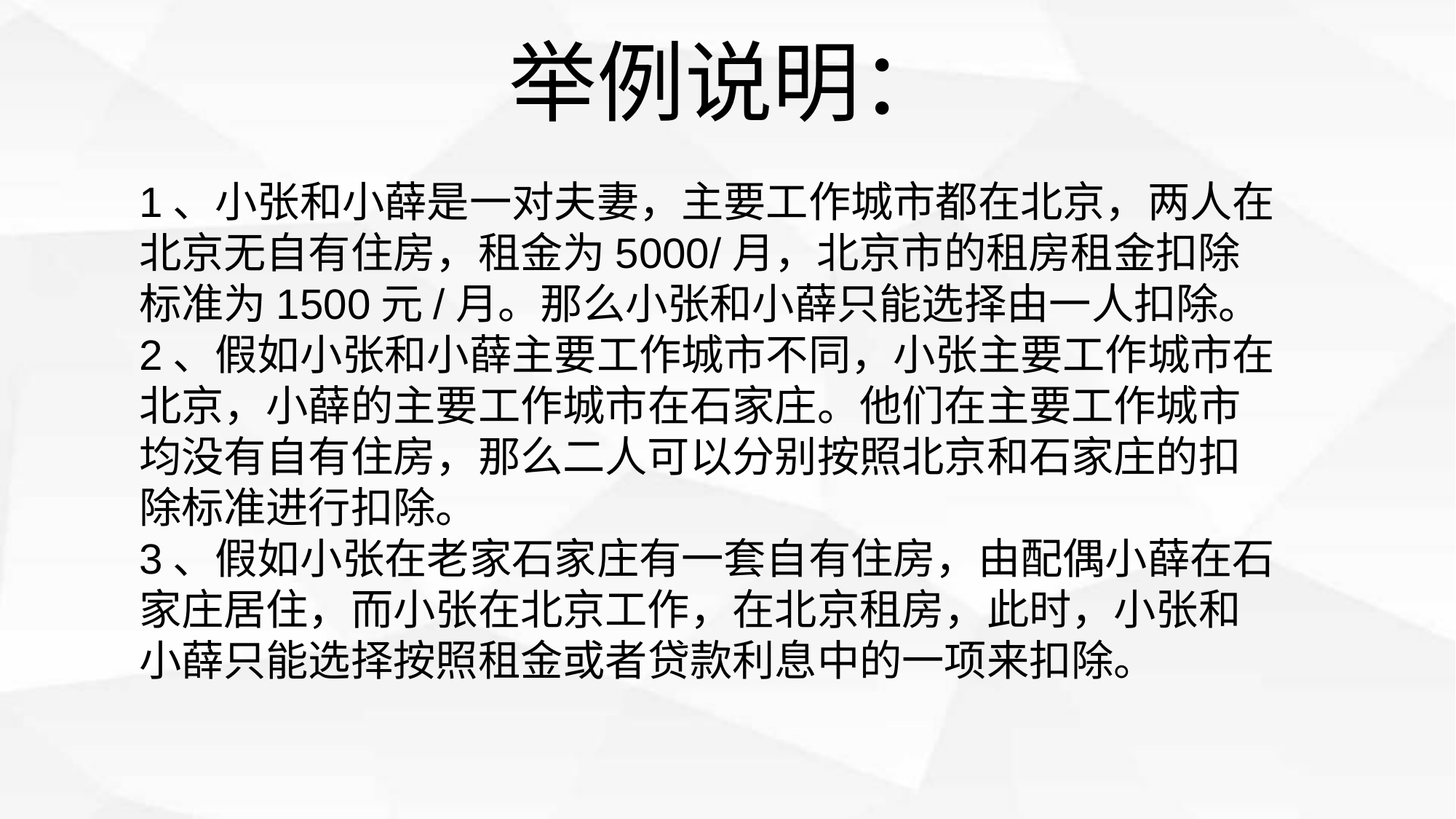

# 举例说明：
1、小张和小薛是一对夫妻，主要工作城市都在北京，两人在北京无自有住房，租金为5000/月，北京市的租房租金扣除标准为1500元/月。那么小张和小薛只能选择由一人扣除。
2、假如小张和小薛主要工作城市不同，小张主要工作城市在北京，小薛的主要工作城市在石家庄。他们在主要工作城市均没有自有住房，那么二人可以分别按照北京和石家庄的扣除标准进行扣除。
3、假如小张在老家石家庄有一套自有住房，由配偶小薛在石家庄居住，而小张在北京工作，在北京租房，此时，小张和小薛只能选择按照租金或者贷款利息中的一项来扣除。